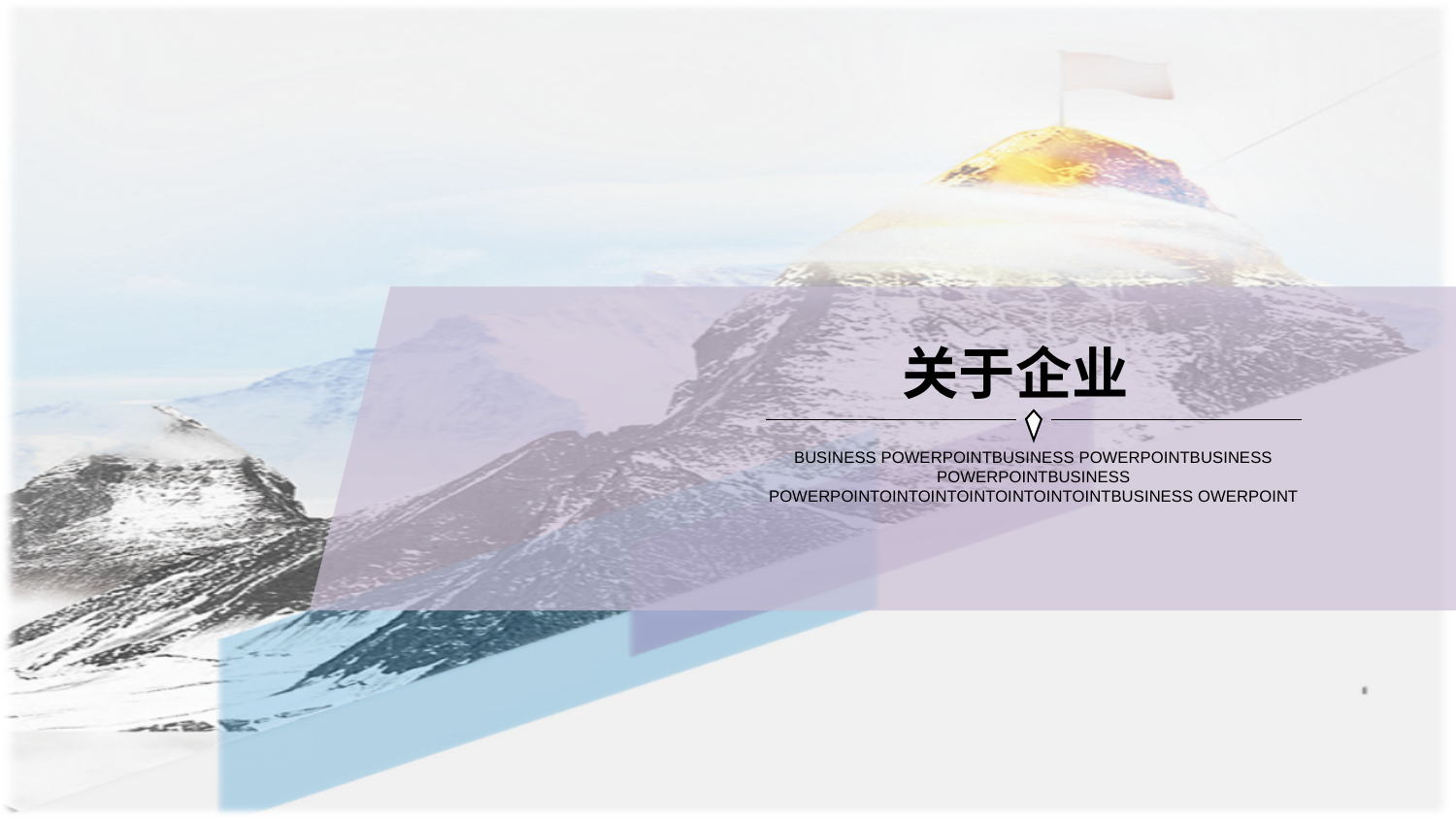

关于企业

BUSINESS POWERPOINTBUSINESS POWERPOINTBUSINESS POWERPOINTBUSINESS POWERPOINTOINTOINTOINTOINTOINTOINTBUSINESS OWERPOINT